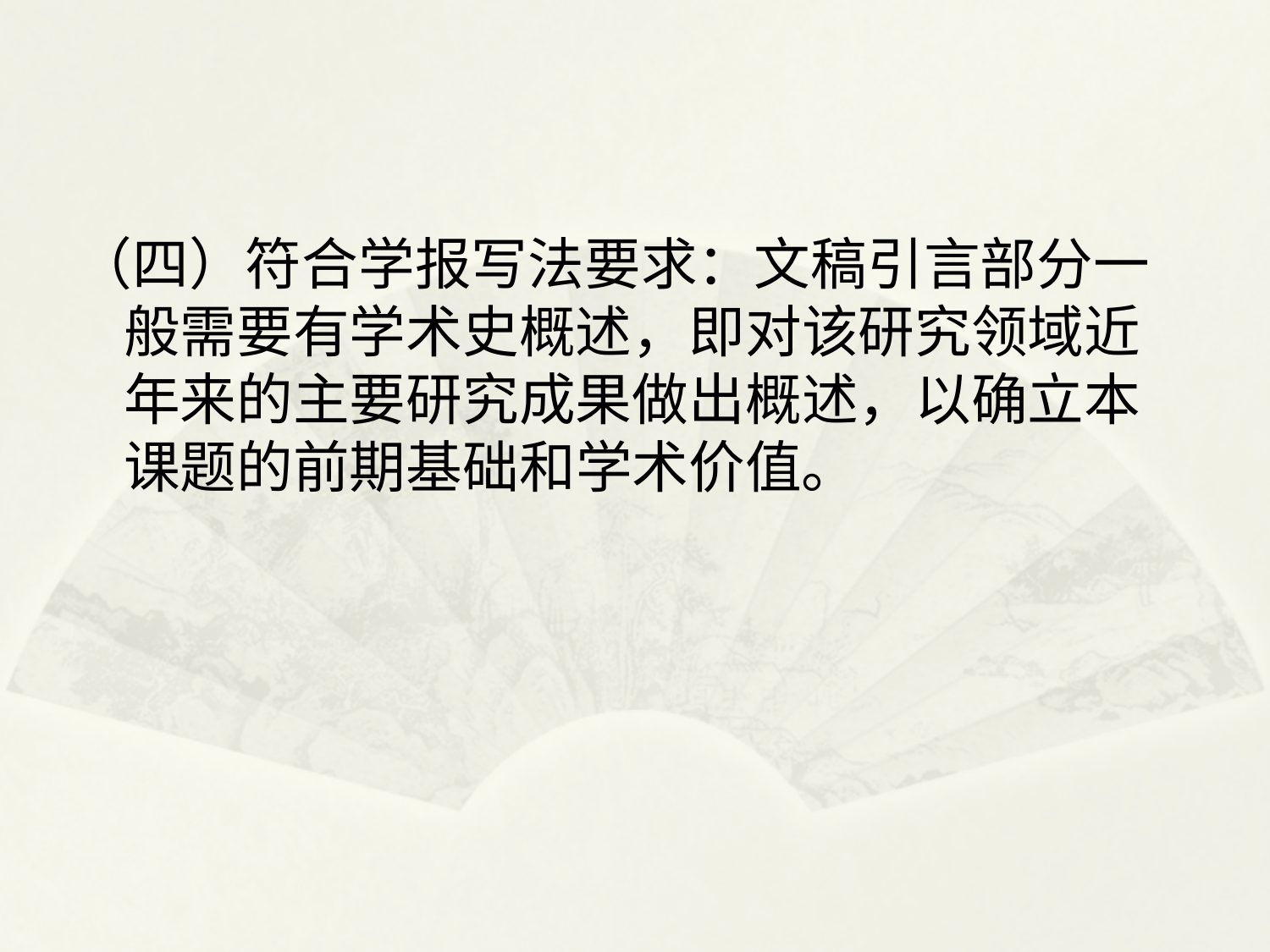

（四）符合学报写法要求：文稿引言部分一般需要有学术史概述，即对该研究领域近年来的主要研究成果做出概述，以确立本课题的前期基础和学术价值。